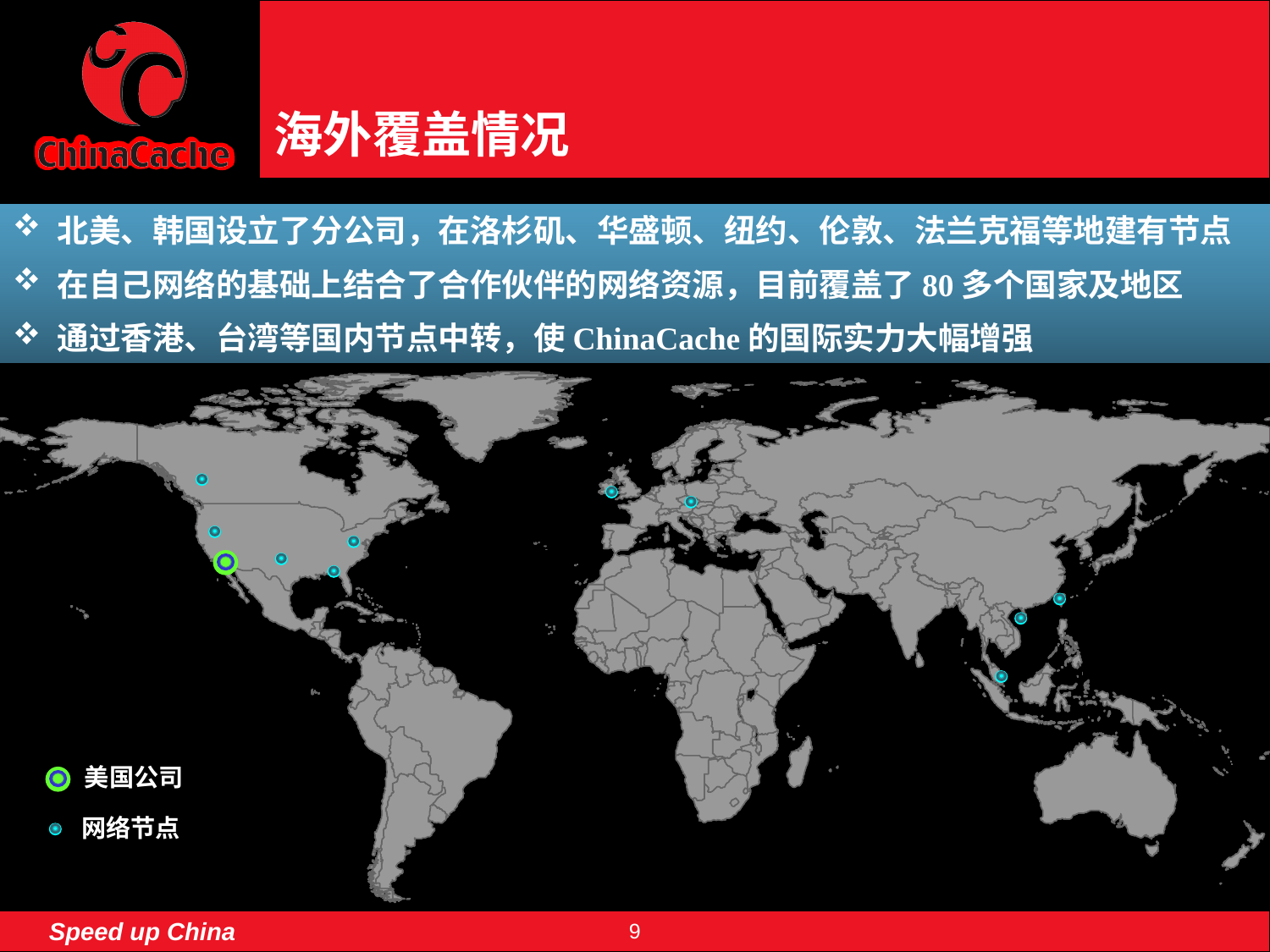

# 海外覆盖情况
 北美、韩国设立了分公司，在洛杉矶、华盛顿、纽约、伦敦、法兰克福等地建有节点
 在自己网络的基础上结合了合作伙伴的网络资源，目前覆盖了80多个国家及地区
 通过香港、台湾等国内节点中转，使ChinaCache的国际实力大幅增强

美国公司

网络节点